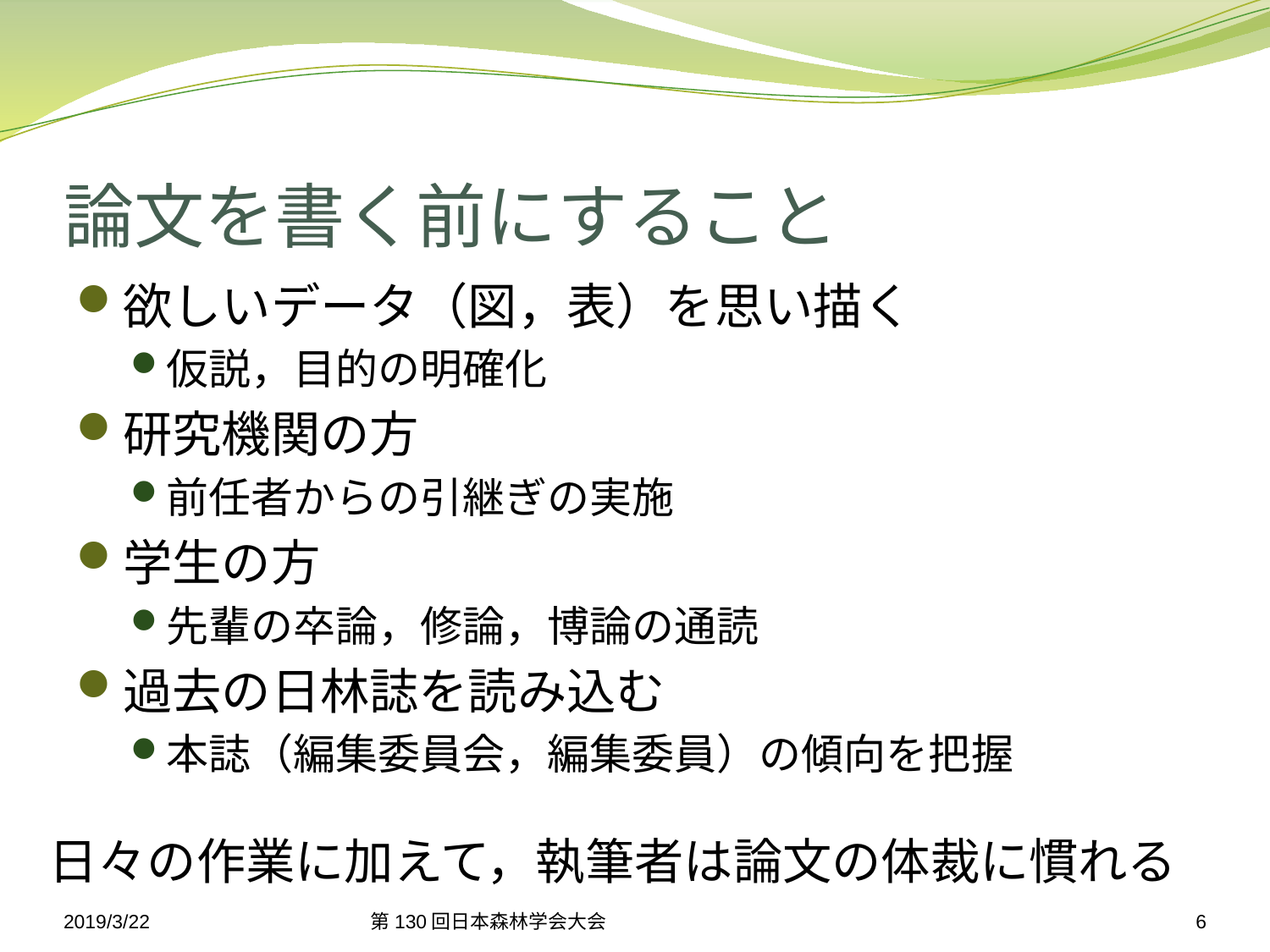

# 論文を書く前にすること
欲しいデータ（図，表）を思い描く
仮説，目的の明確化
研究機関の方
前任者からの引継ぎの実施
学生の方
先輩の卒論，修論，博論の通読
過去の日林誌を読み込む
本誌（編集委員会，編集委員）の傾向を把握
日々の作業に加えて，執筆者は論文の体裁に慣れる
2019/3/22
第130回日本森林学会大会
6